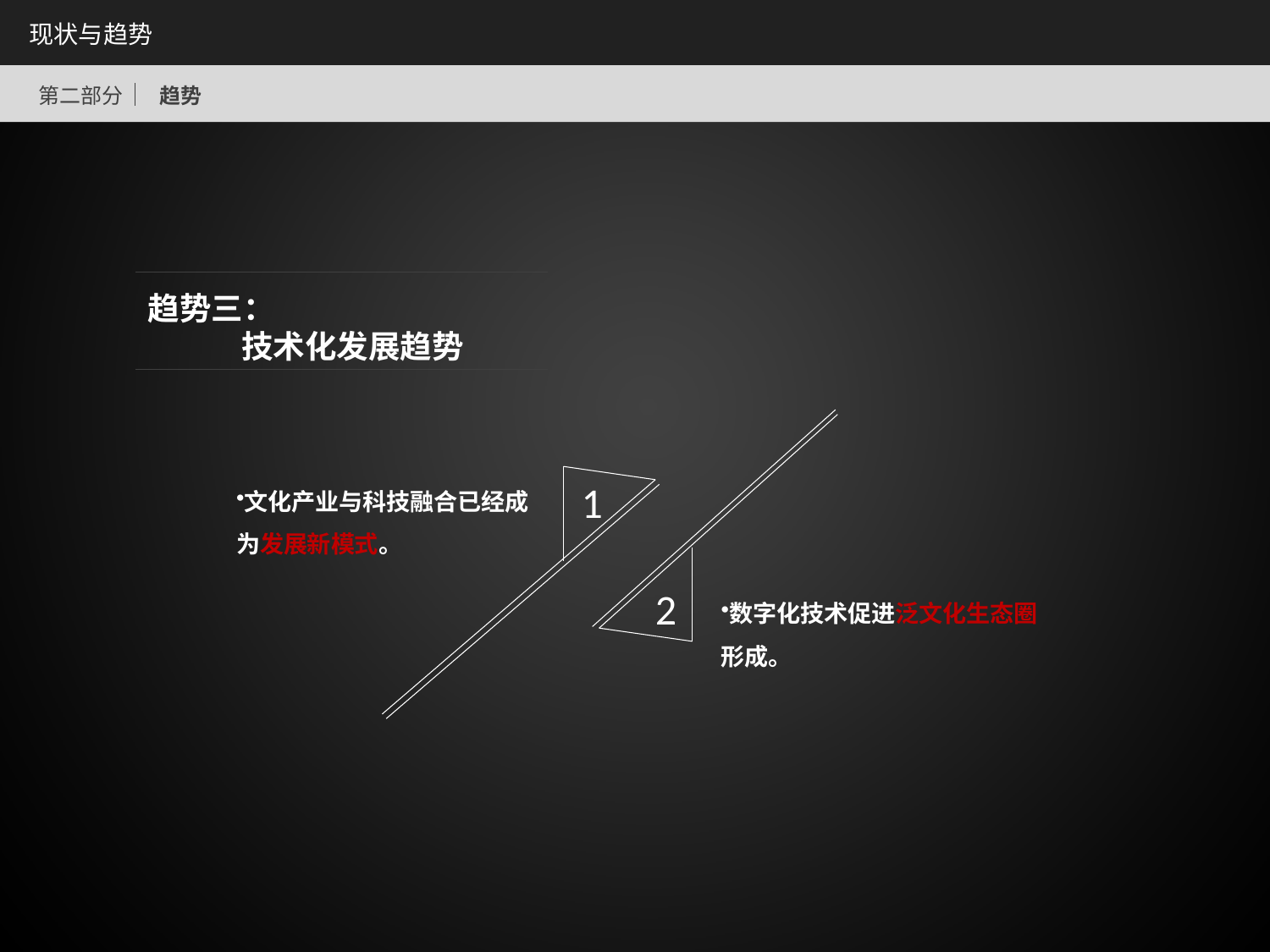

现状与趋势

第二部分
趋势
趋势三：
技术化发展趋势
2
数字化技术促进泛文化生态圈形成。
文化产业与科技融合已经成为发展新模式。
1